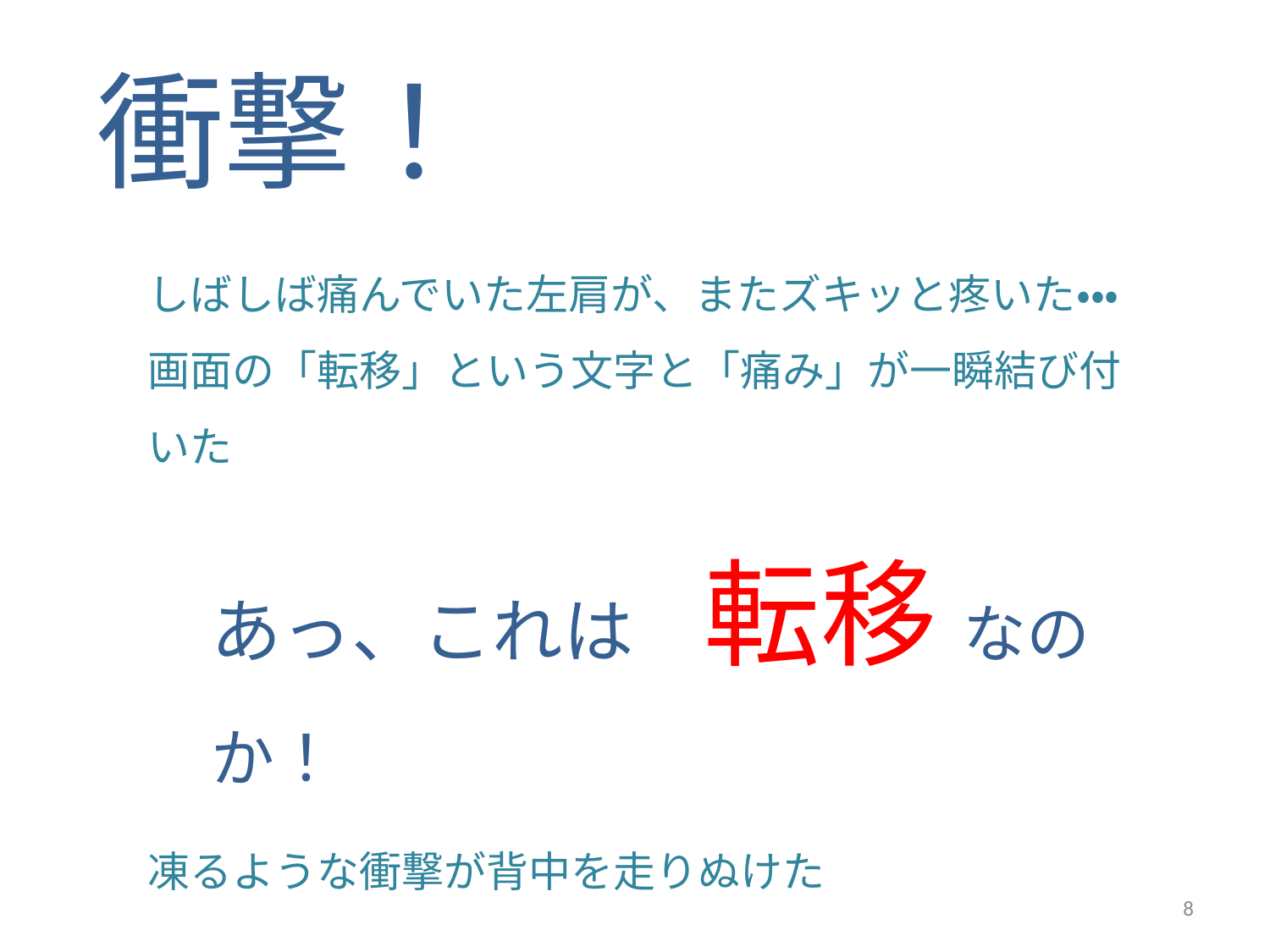

衝撃！

しばしば痛んでいた左肩が、またズキッと疼いた・・・
画面の「転移」という文字と「痛み」が一瞬結び付いた
あっ、これは　転移 なのか！
凍るような衝撃が背中を走りぬけた
8